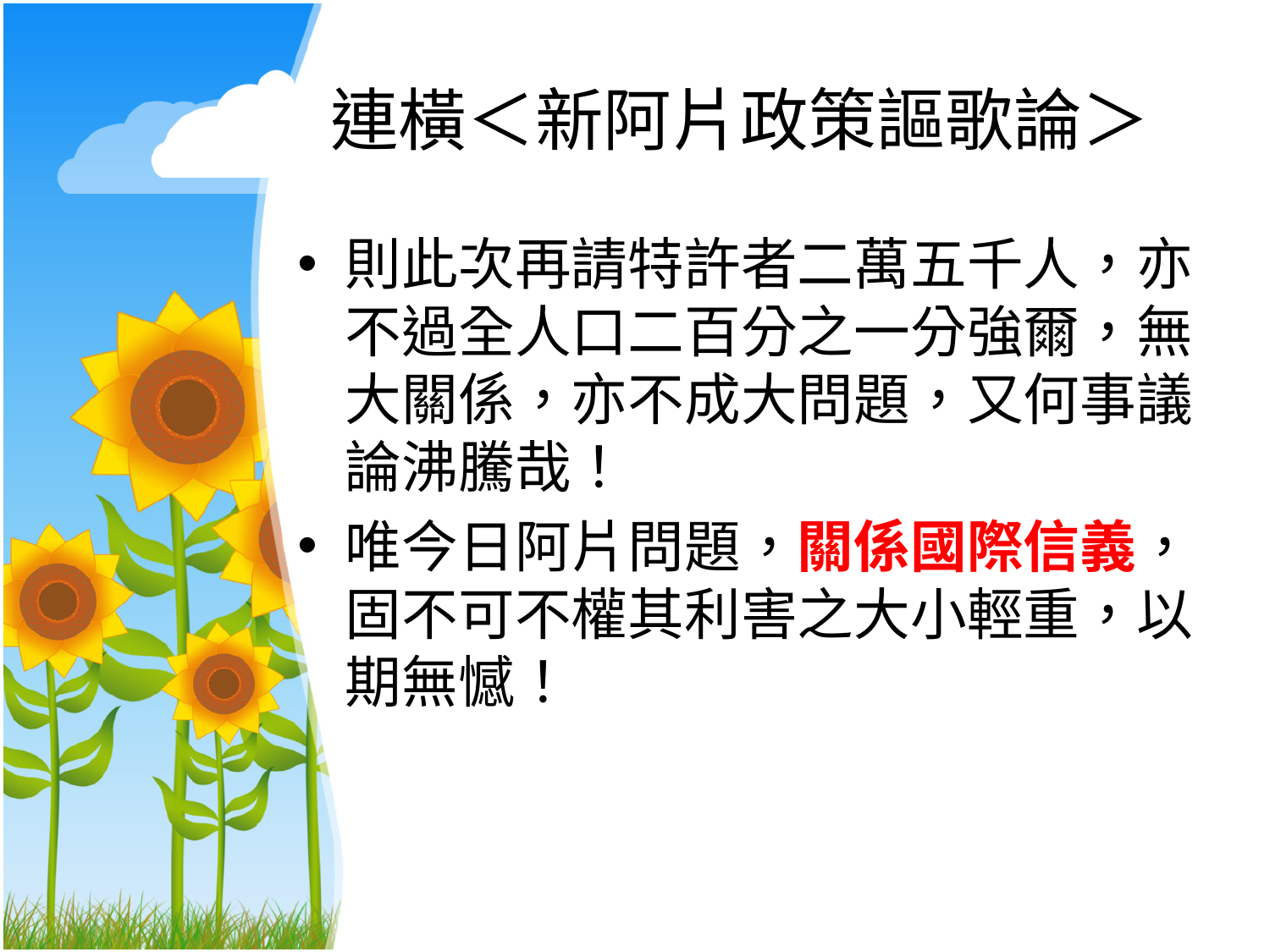

# 連橫＜新阿片政策謳歌論＞
則此次再請特許者二萬五千人，亦
不過全人口二百分之一分強爾，無大關係，亦不成大問題，又何事議論沸騰哉！
唯今日阿片問題，關係國際信義，固不可不權其利害之大小輕重，以期無憾！